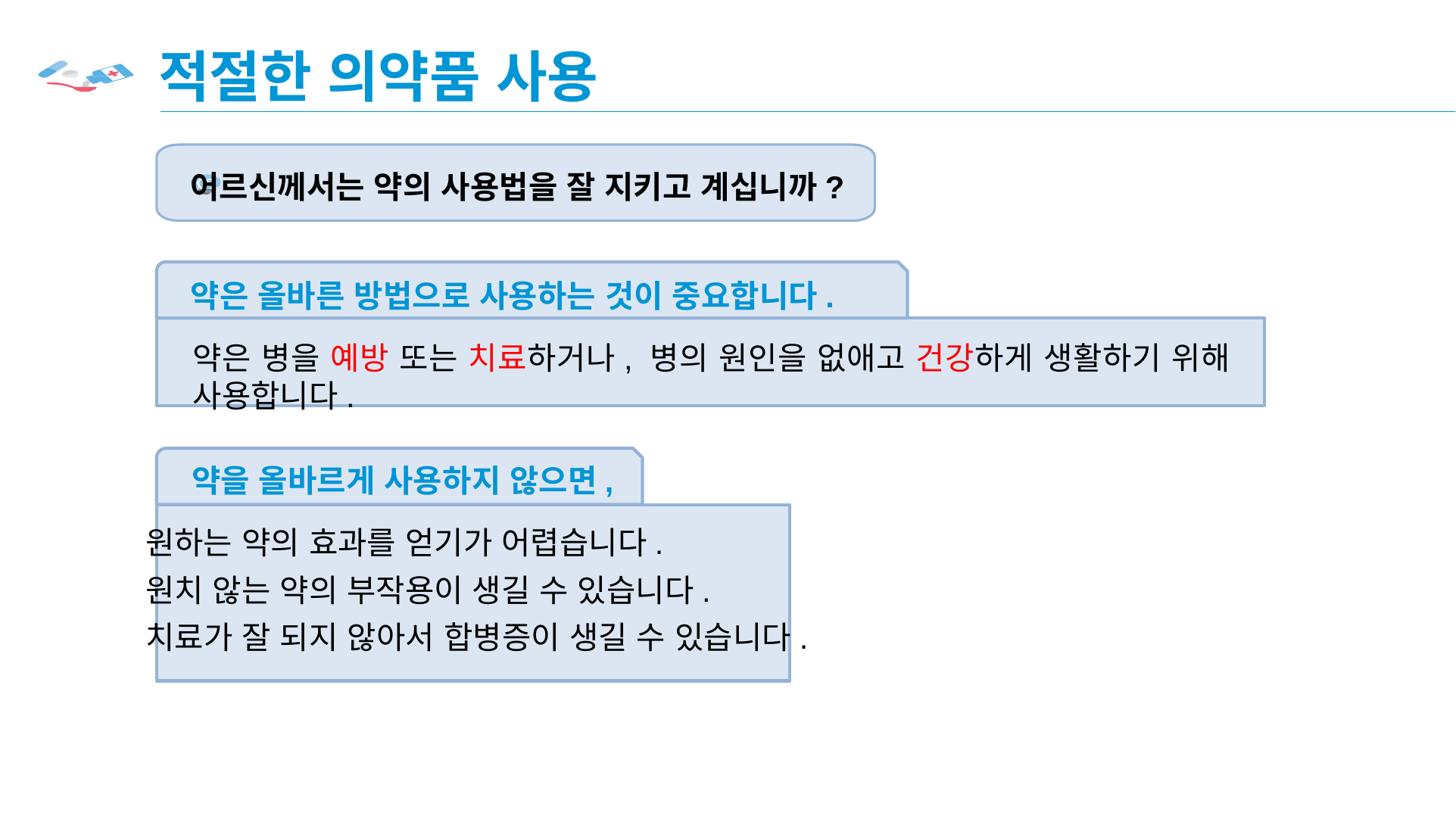

# 적절한 의약품 사용

어르신께서는 약의 사용법을 잘 지키고 계십니까?

약은 올바른 방법으로 사용하는 것이 중요합니다.

약은 병을 예방 또는 치료하거나, 병의 원인을 없애고 건강하게 생활하기 위해 사용합니다.

약을 올바르게 사용하지 않으면,

원하는 약의 효과를 얻기가 어렵습니다.
원치 않는 약의 부작용이 생길 수 있습니다.
치료가 잘 되지 않아서 합병증이 생길 수 있습니다.